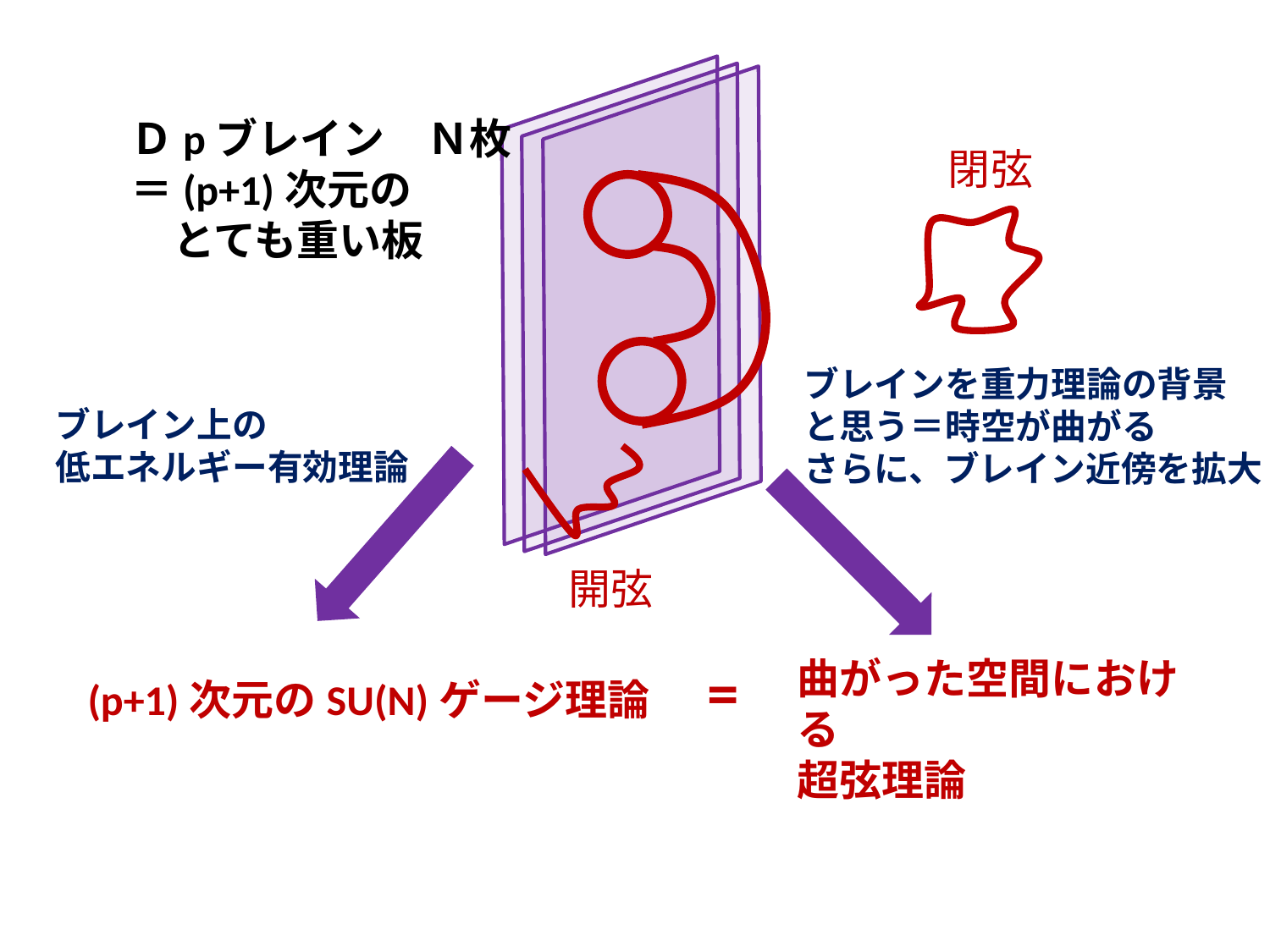

Ｄpブレイン　Ｎ枚
＝(p+1)次元の
　とても重い板

閉弦

ブレインを重力理論の背景
と思う＝時空が曲がる
さらに、ブレイン近傍を拡大
ブレイン上の
低エネルギー有効理論

開弦
(p+1)次元のSU(N)ゲージ理論     =
曲がった空間における
超弦理論